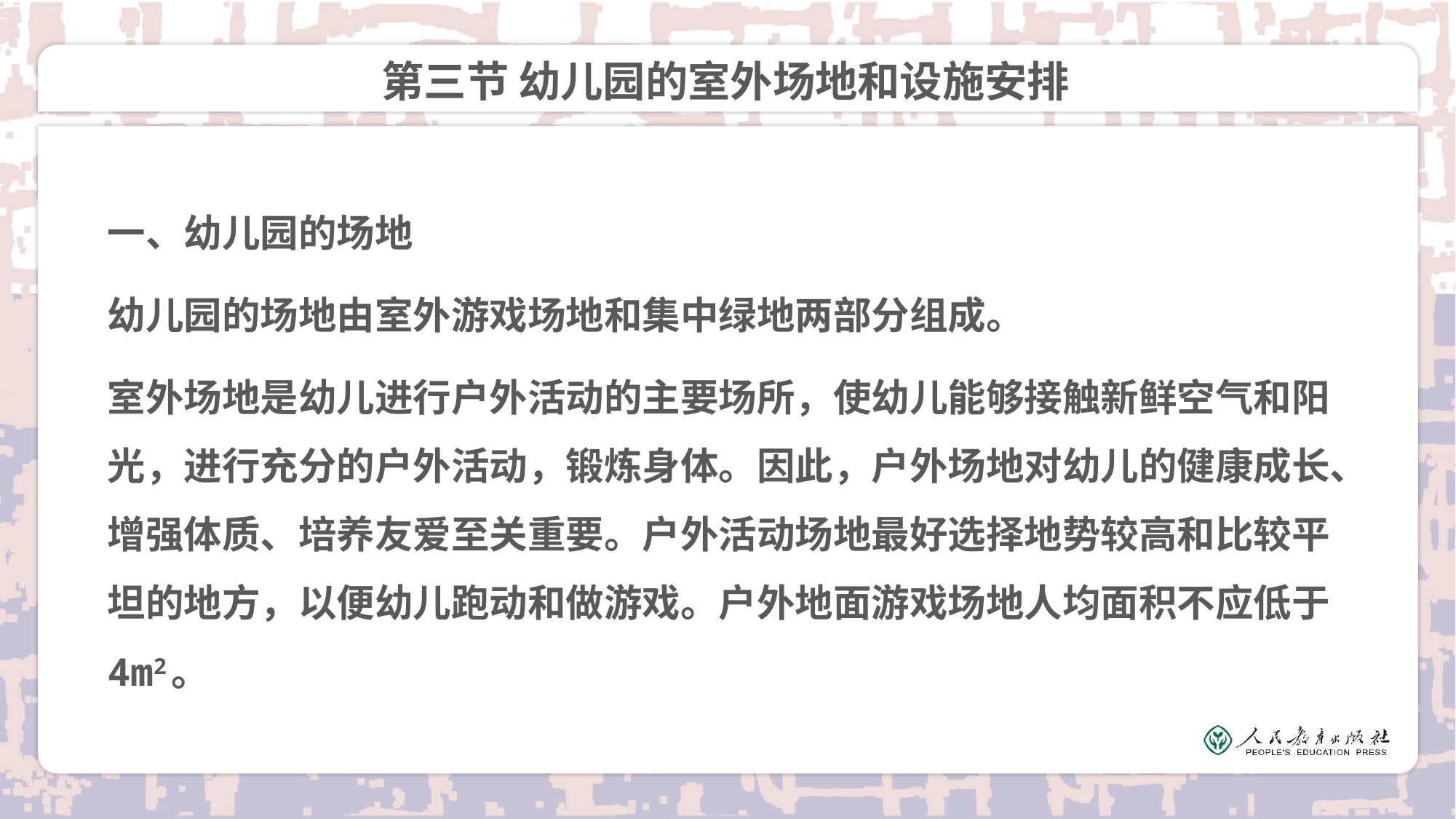

# 第三节 幼儿园的室外场地和设施安排
一、幼儿园的场地
幼儿园的场地由室外游戏场地和集中绿地两部分组成。
室外场地是幼儿进行户外活动的主要场所，使幼儿能够接触新鲜空气和阳光，进行充分的户外活动，锻炼身体。因此，户外场地对幼儿的健康成长、增强体质、培养友爱至关重要。户外活动场地最好选择地势较高和比较平坦的地方，以便幼儿跑动和做游戏。户外地面游戏场地人均面积不应低于4m2。